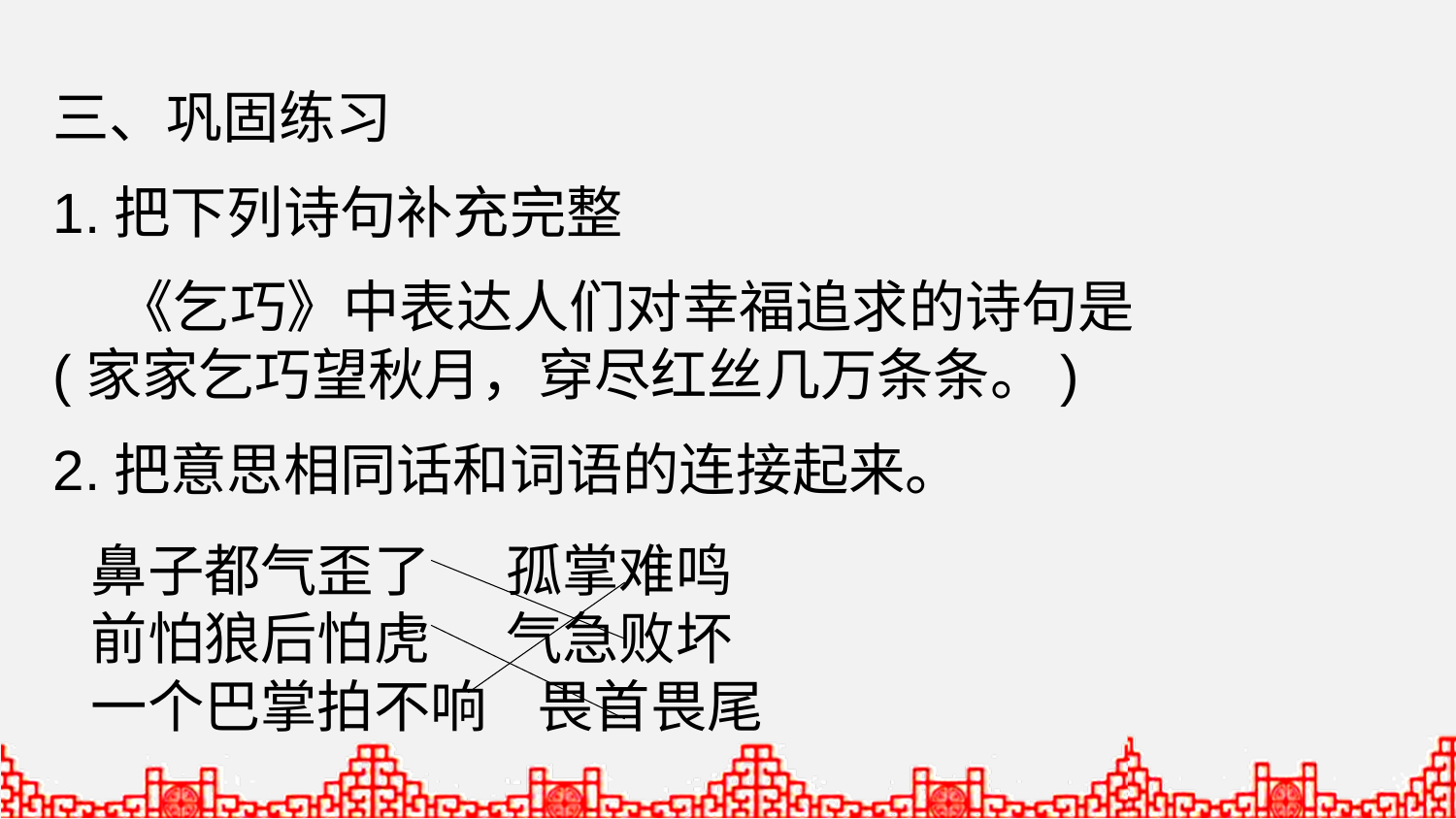

三、巩固练习
1.把下列诗句补充完整
    《乞巧》中表达人们对幸福追求的诗句是
(家家乞巧望秋月，穿尽红丝几万条条。)
2.把意思相同话和词语的连接起来。
鼻子都气歪了      孤掌难鸣
前怕狼后怕虎      气急败坏
一个巴掌拍不响    畏首畏尾